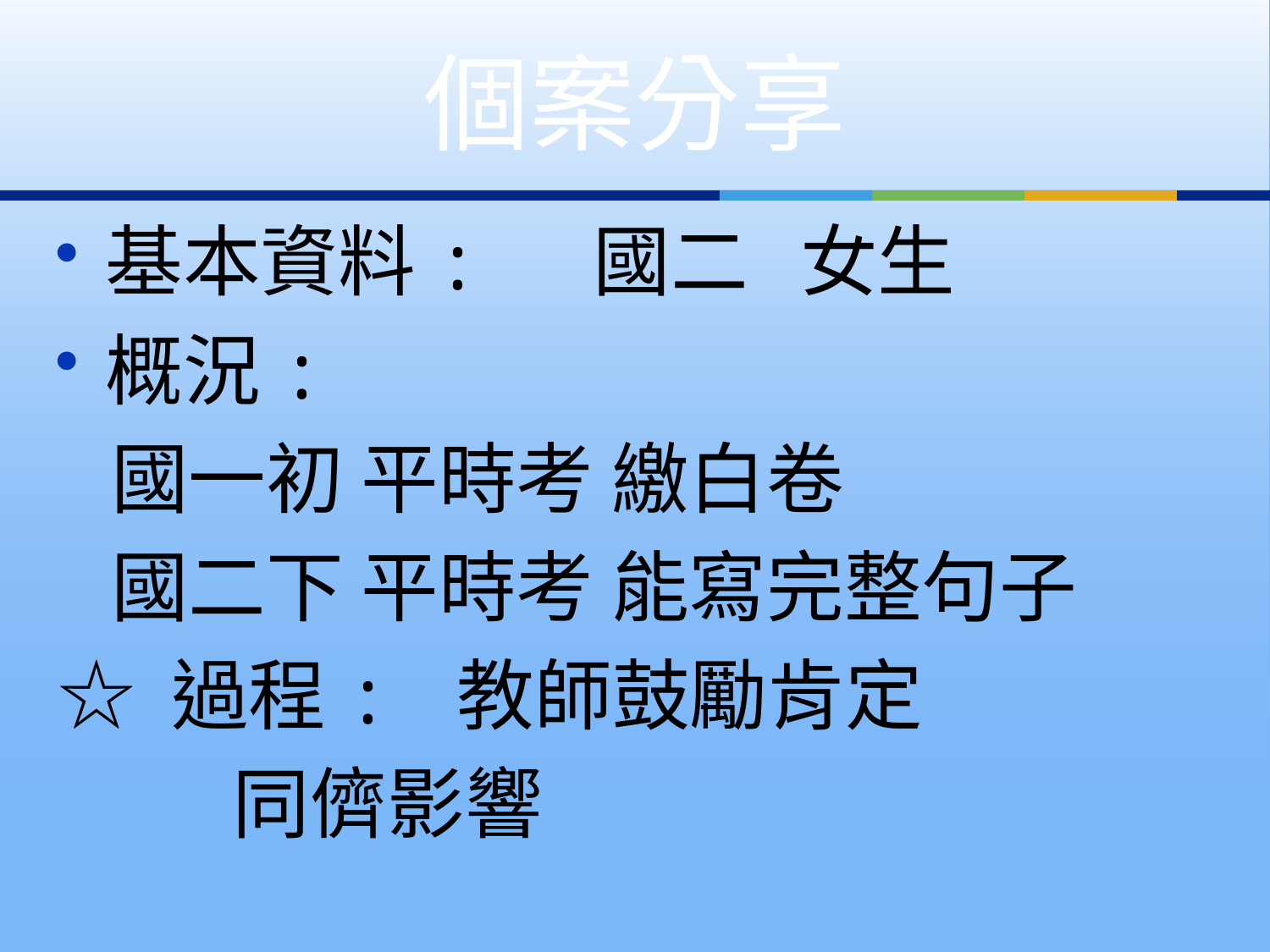

# 個案分享
基本資料:  國二   女生
概況:
  國一初 平時考 繳白卷
  國二下 平時考 能寫完整句子
☆ 過程: 教師鼓勵肯定
         同儕影響